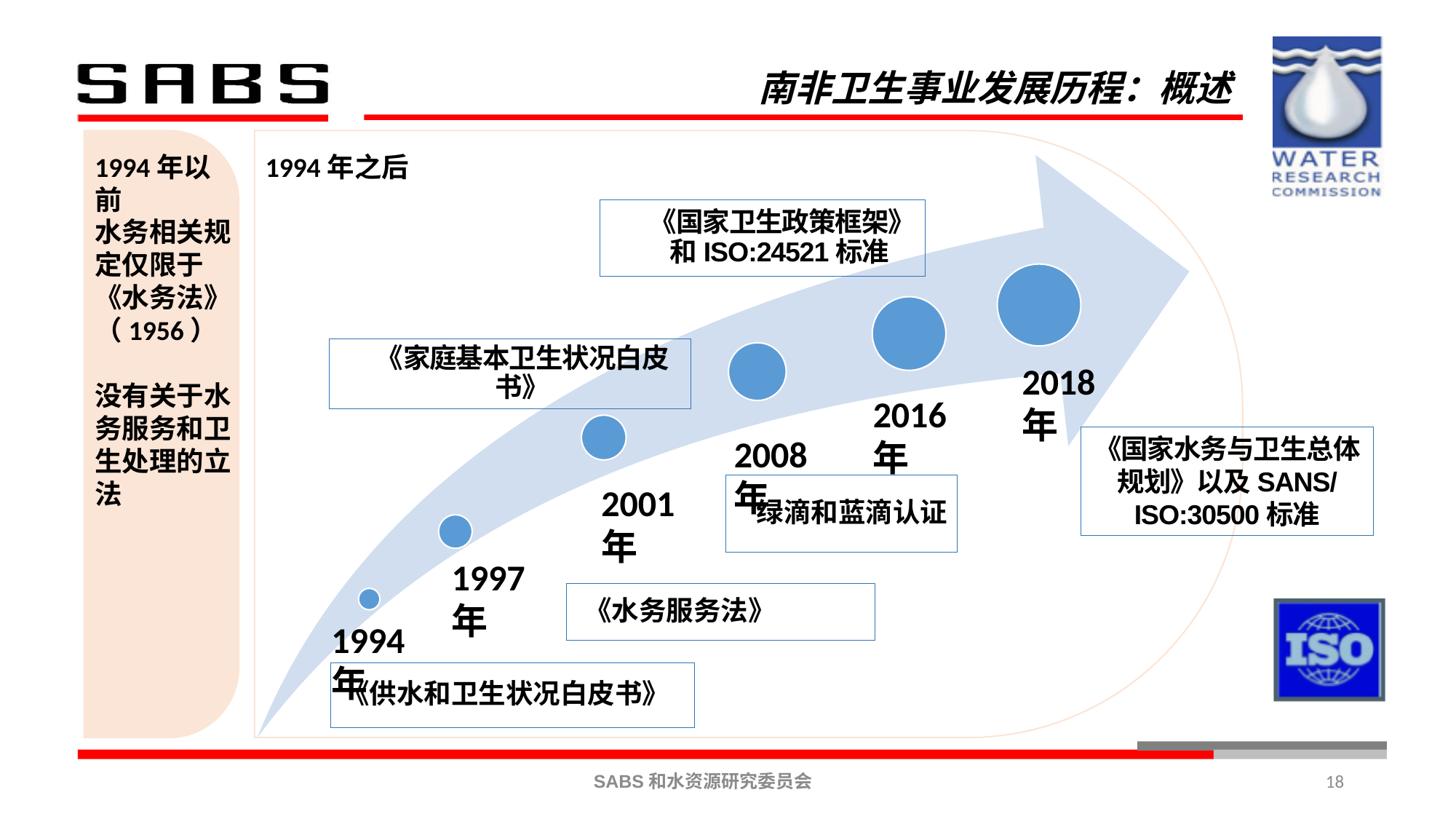

南非卫生事业发展历程：概述
1994年以前
1994年之后
《供水和卫生状况白皮书》
《水务服务法》
《家庭基本卫生状况白皮书》
绿滴和蓝滴认证
《国家卫生政策框架》和ISO:24521标准
水务相关规定仅限于
《水务法》（1956）

没有关于水务服务和卫生处理的立法

2018年

2016年
《国家水务与卫生总体规划》以及SANS/ISO:30500标准
2008年
2001年
1997年
1994年
18